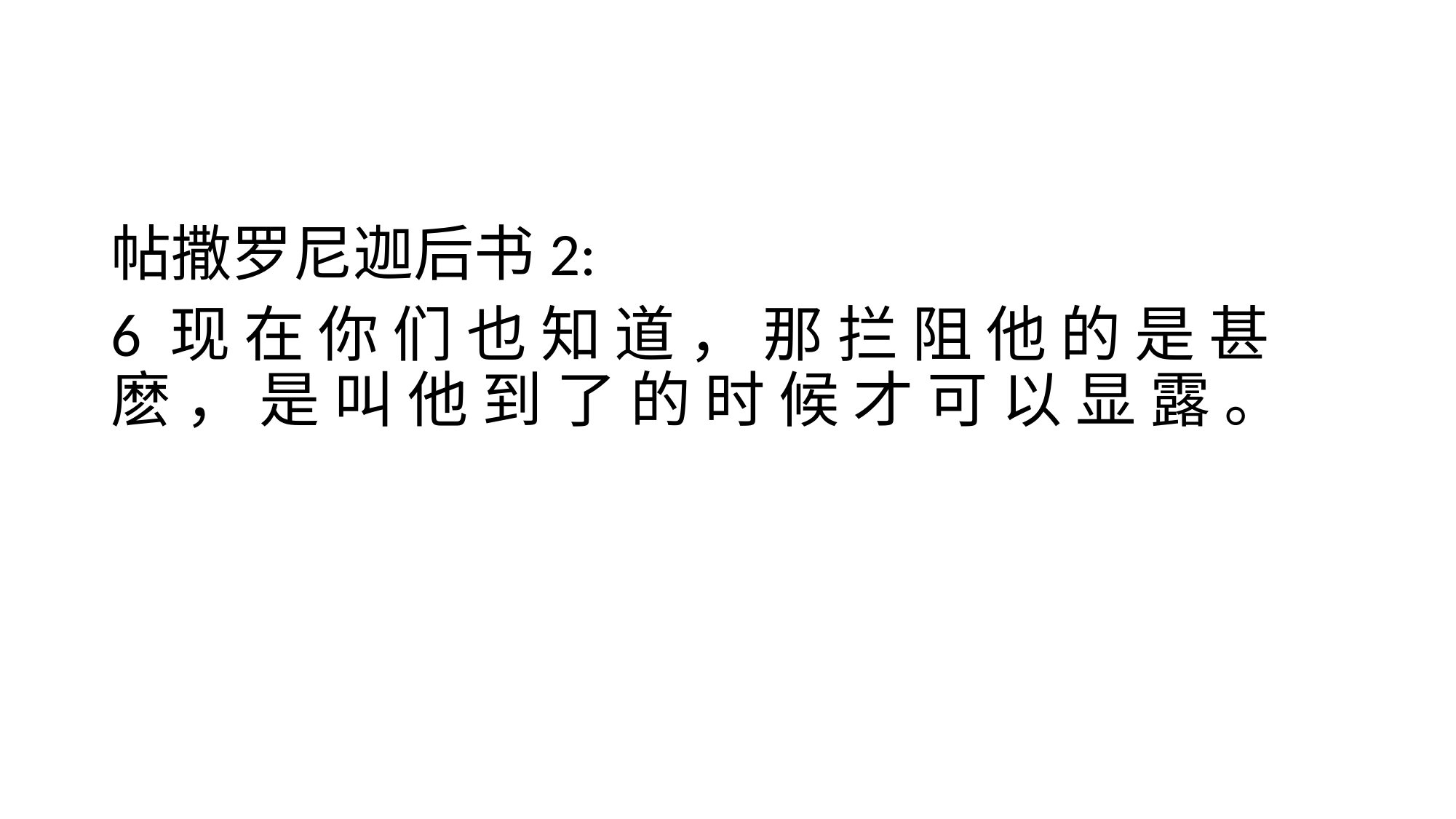

#
帖撒罗尼迦后书2:
6 现 在 你 们 也 知 道 ， 那 拦 阻 他 的 是 甚 麽 ， 是 叫 他 到 了 的 时 候 才 可 以 显 露 。